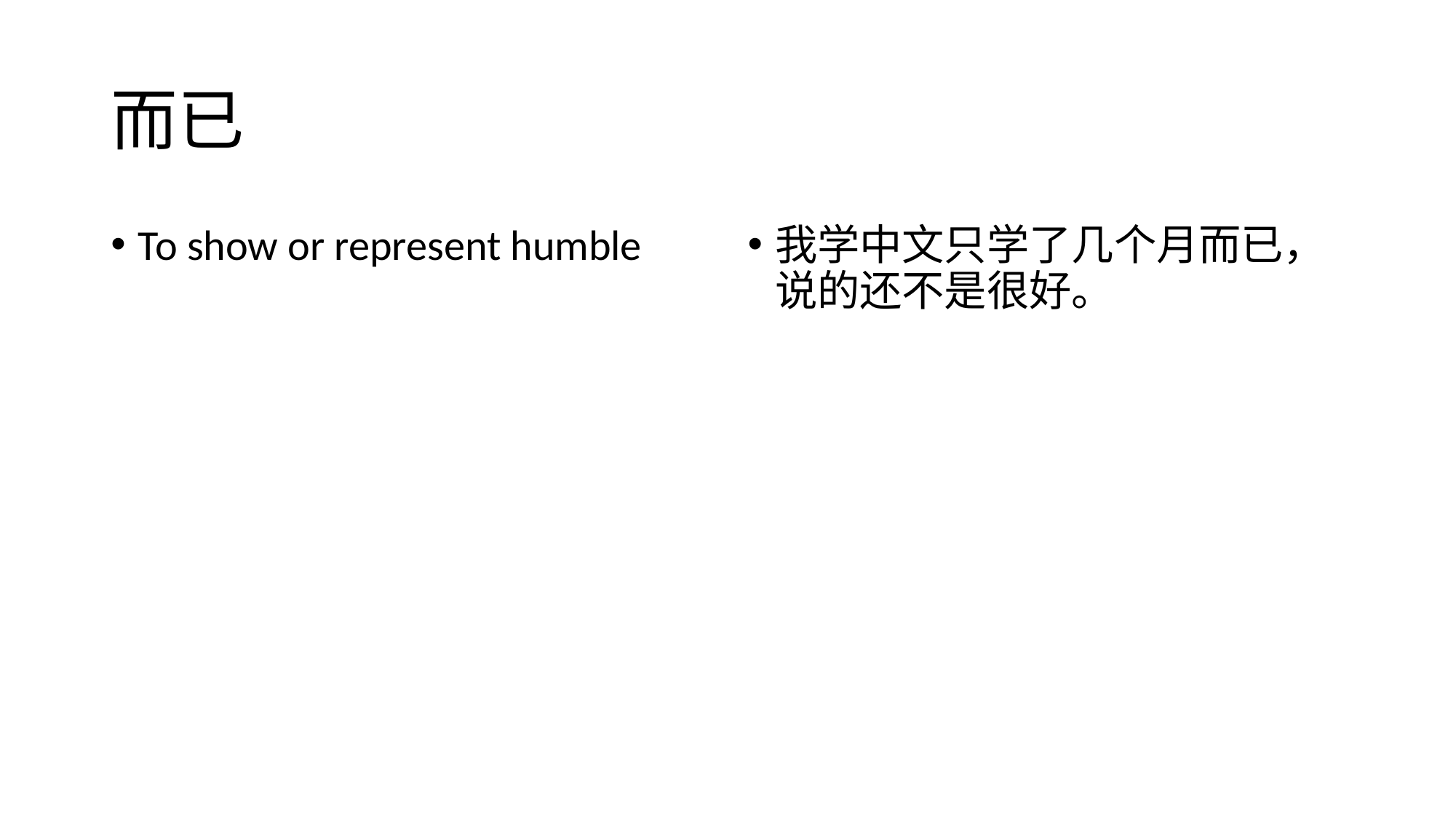

# 而已
To show or represent humble
我学中文只学了几个月而已，说的还不是很好。